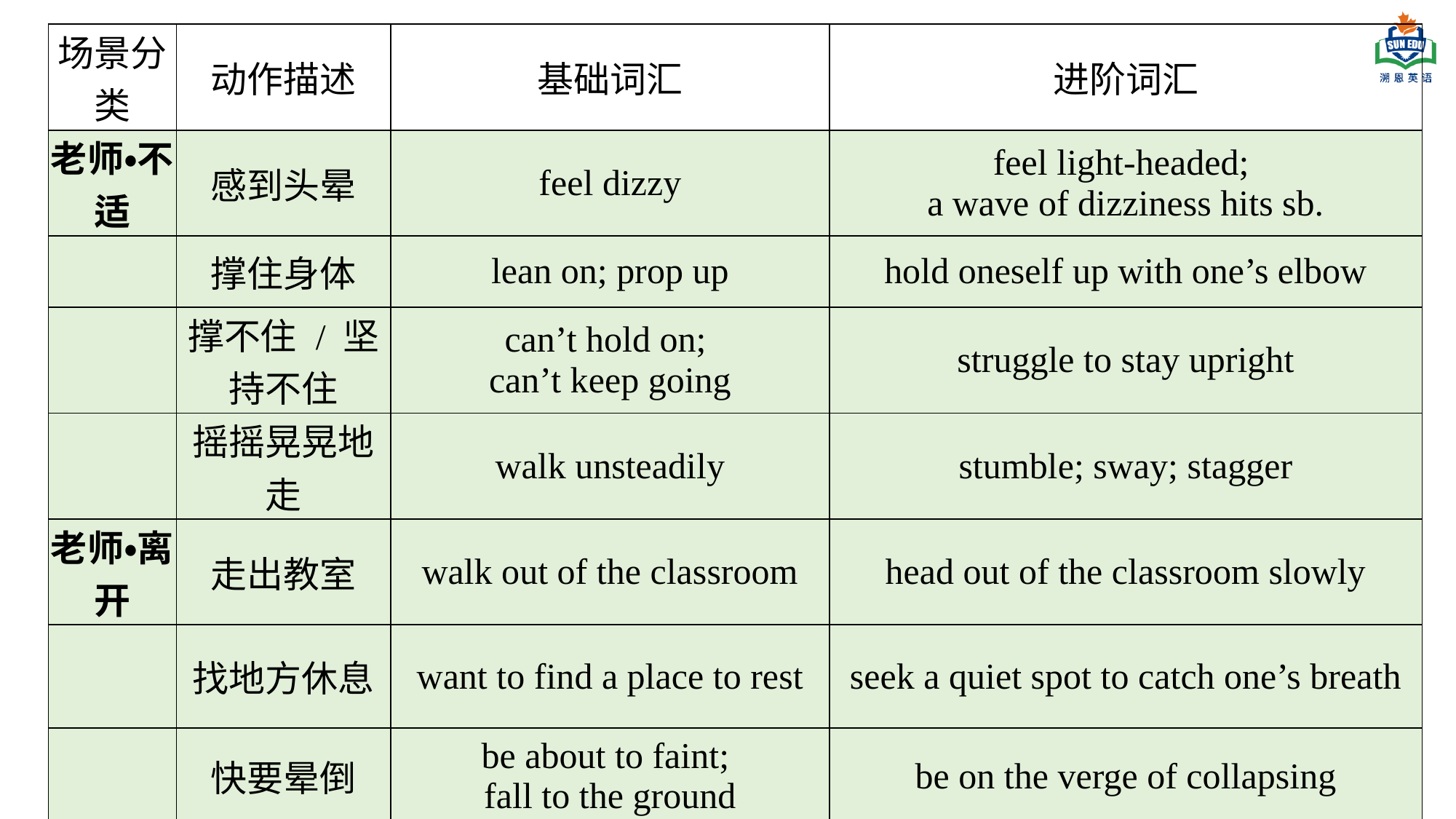

| 场景分类 | 动作描述 | 基础词汇 | 进阶词汇 |
| --- | --- | --- | --- |
| 老师・不适 | 感到头晕 | feel dizzy | feel light-headed; a wave of dizziness hits sb. |
|  | 撑住身体 | lean on; prop up | hold oneself up with one’s elbow |
|  | 撑不住 / 坚持不住 | can’t hold on; can’t keep going | struggle to stay upright |
|  | 摇摇晃晃地走 | walk unsteadily | stumble; sway; stagger |
| 老师・离开 | 走出教室 | walk out of the classroom | head out of the classroom slowly |
|  | 找地方休息 | want to find a place to rest | seek a quiet spot to catch one’s breath |
|  | 快要晕倒 | be about to faint; fall to the ground | be on the verge of collapsing |